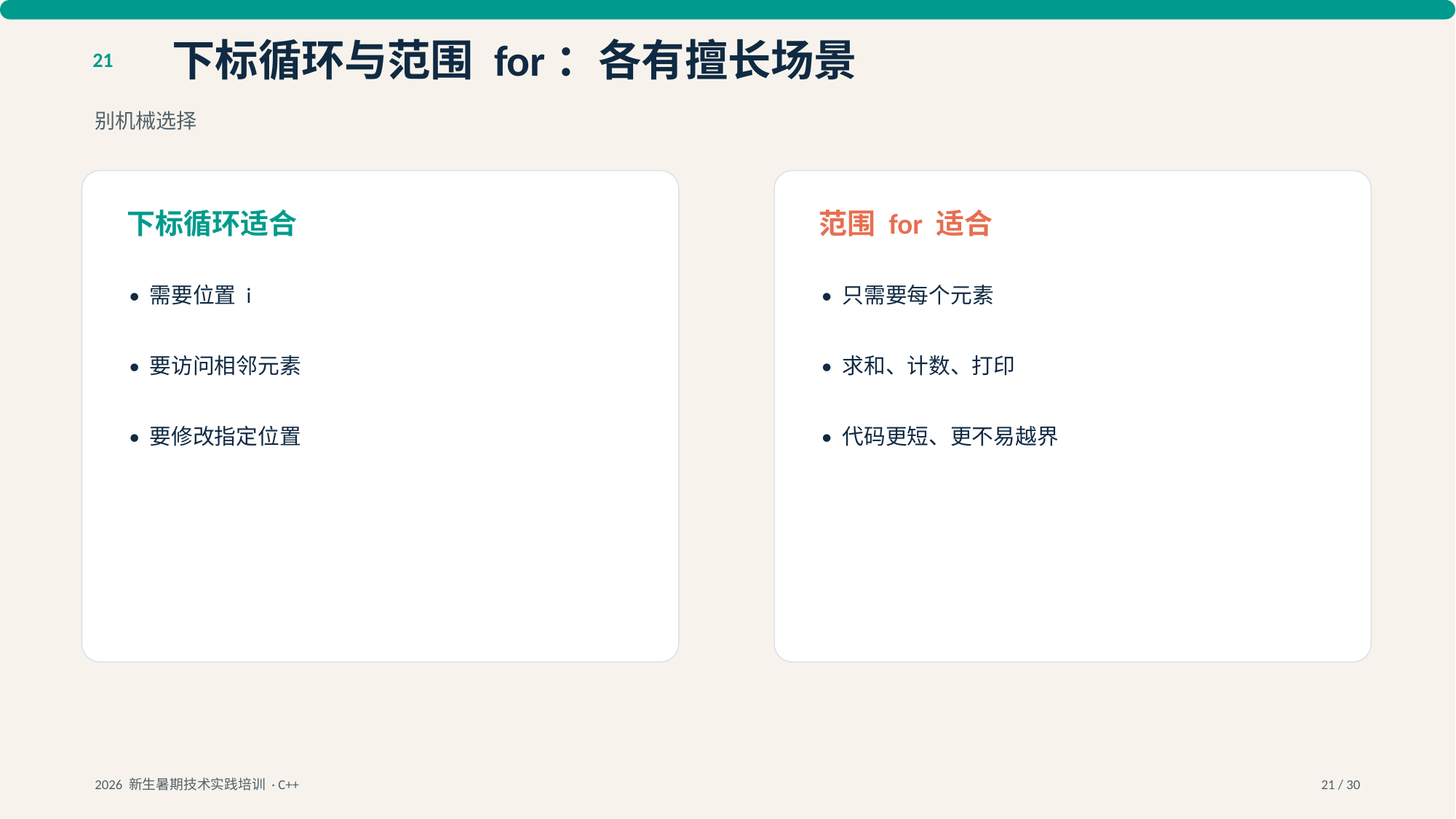

下标循环与范围 for：各有擅长场景
21
别机械选择

下标循环适合
范围 for 适合
• 需要位置 i
• 只需要每个元素
• 要访问相邻元素
• 求和、计数、打印
• 要修改指定位置
• 代码更短、更不易越界
2026 新生暑期技术实践培训 · C++
21 / 30